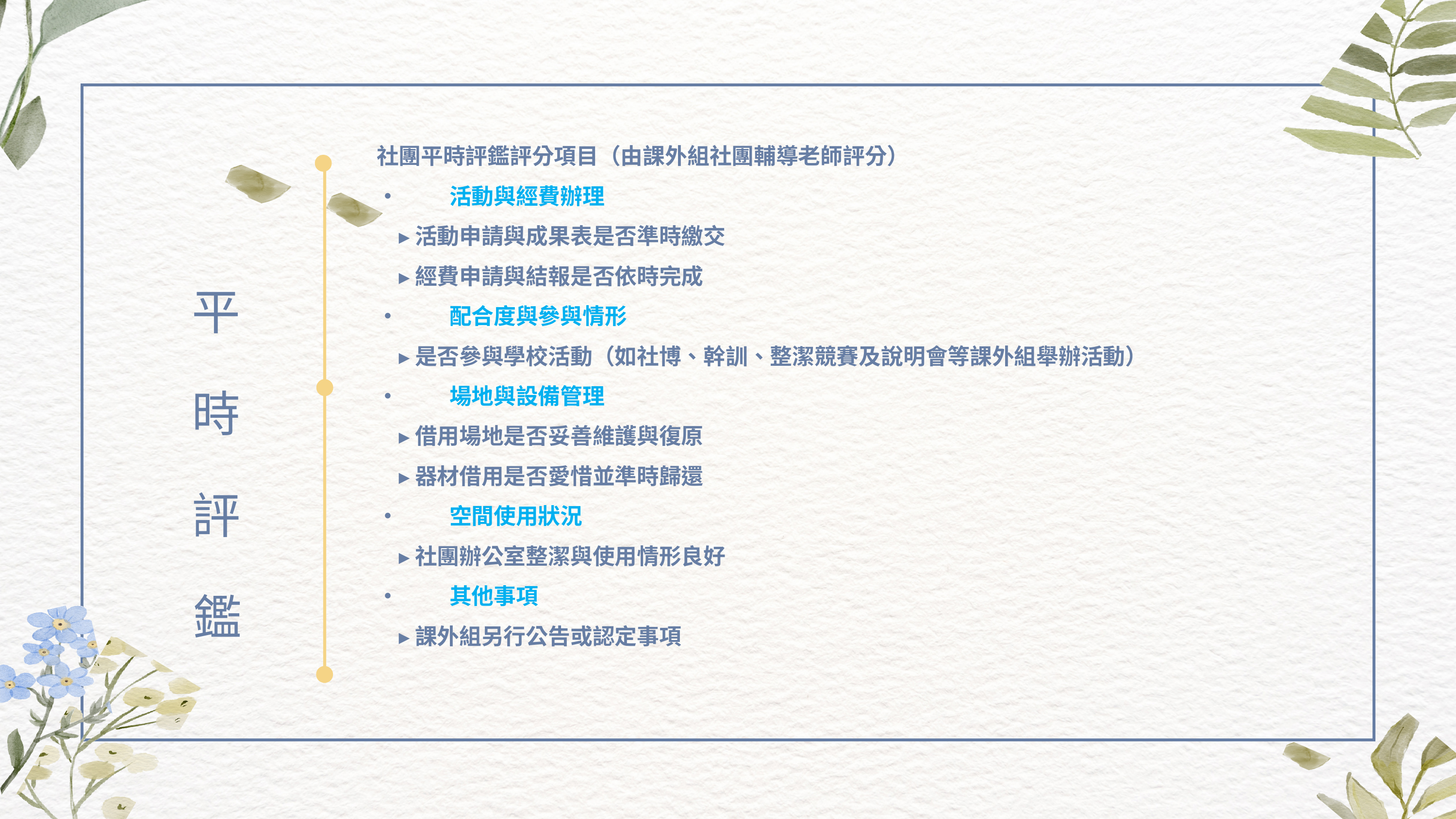

社團平時評鑑評分項目（由課外組社團輔導老師評分）
•	活動與經費辦理
　▸ 活動申請與成果表是否準時繳交
　▸ 經費申請與結報是否依時完成
•	配合度與參與情形
　▸ 是否參與學校活動（如社博、幹訓、整潔競賽及說明會等課外組舉辦活動）
•	場地與設備管理
　▸ 借用場地是否妥善維護與復原
　▸ 器材借用是否愛惜並準時歸還
•	空間使用狀況
　▸ 社團辦公室整潔與使用情形良好
•	其他事項
　▸ 課外組另行公告或認定事項

平時評鑑